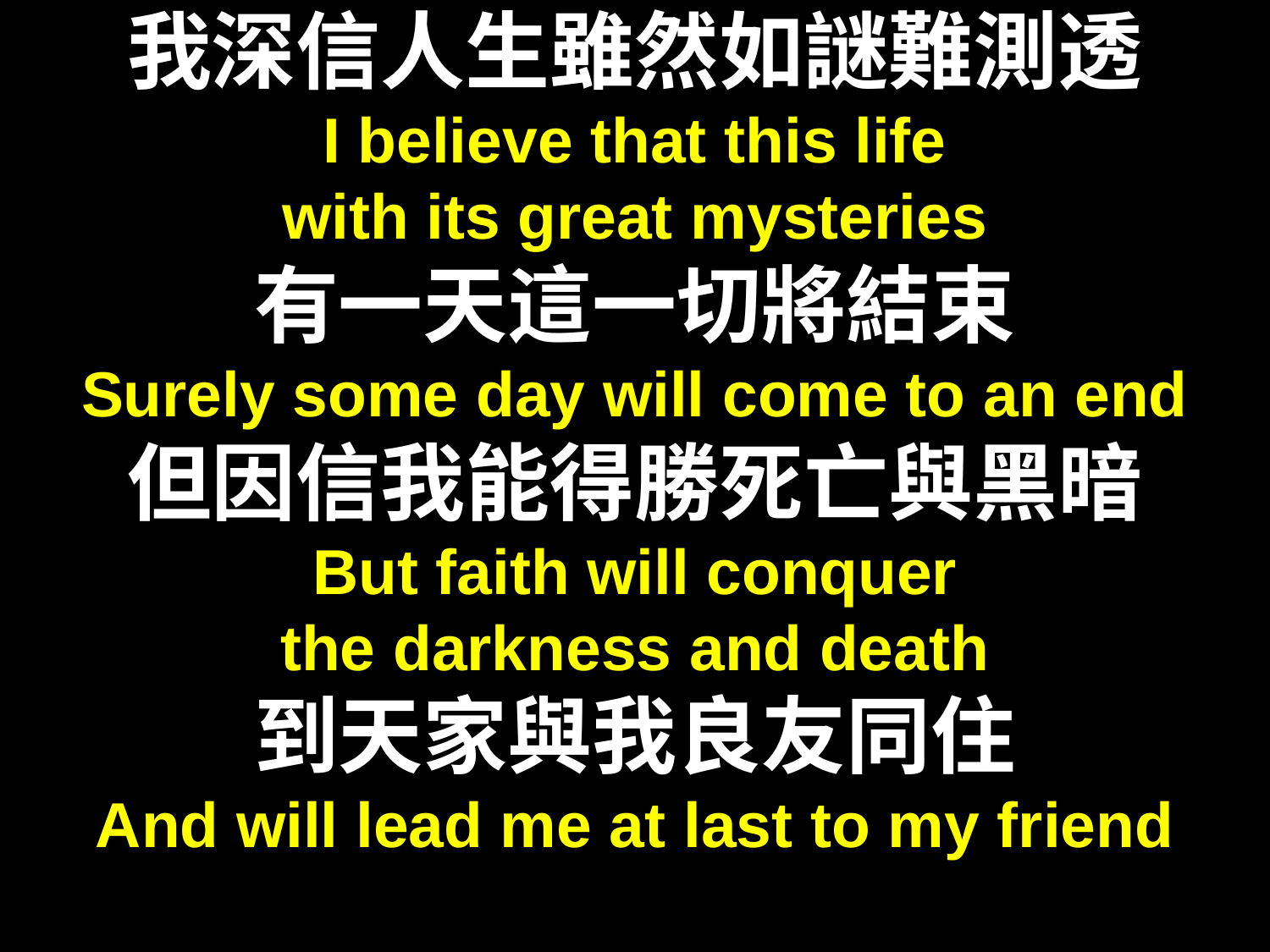

我深信人生雖然如謎難測透
I believe that this life
with its great mysteries
有一天這一切將結束
Surely some day will come to an end
但因信我能得勝死亡與黑暗
But faith will conquer
the darkness and death
到天家與我良友同住
And will lead me at last to my friend